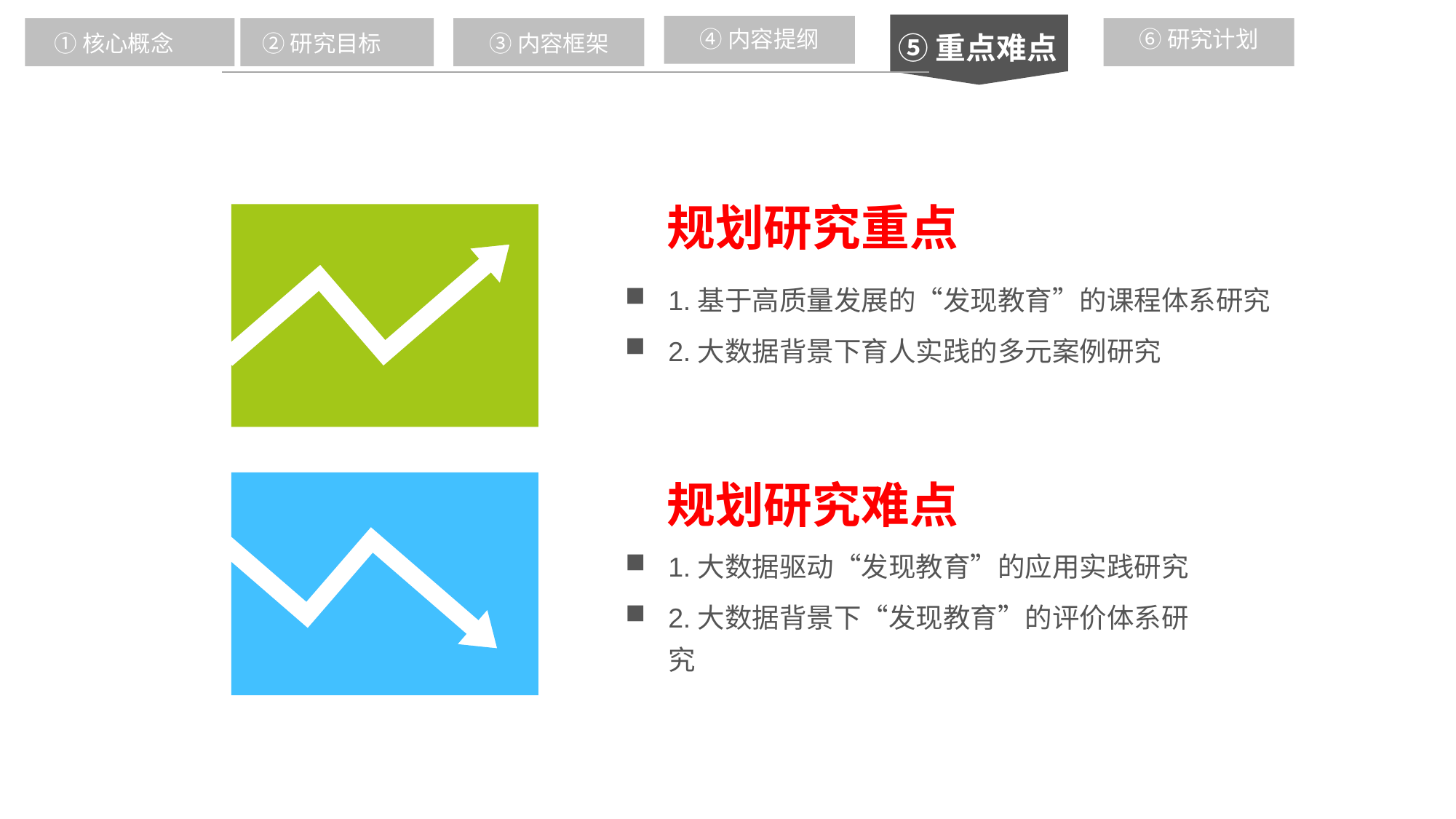

②研究目标
④内容提纲
⑥研究计划
⑤重点难点
①核心概念
③内容框架
③内容框架

规划研究重点
1.基于高质量发展的“发现教育”的课程体系研究
2.大数据背景下育人实践的多元案例研究

规划研究难点
1.大数据驱动“发现教育”的应用实践研究
2.大数据背景下“发现教育”的评价体系研究